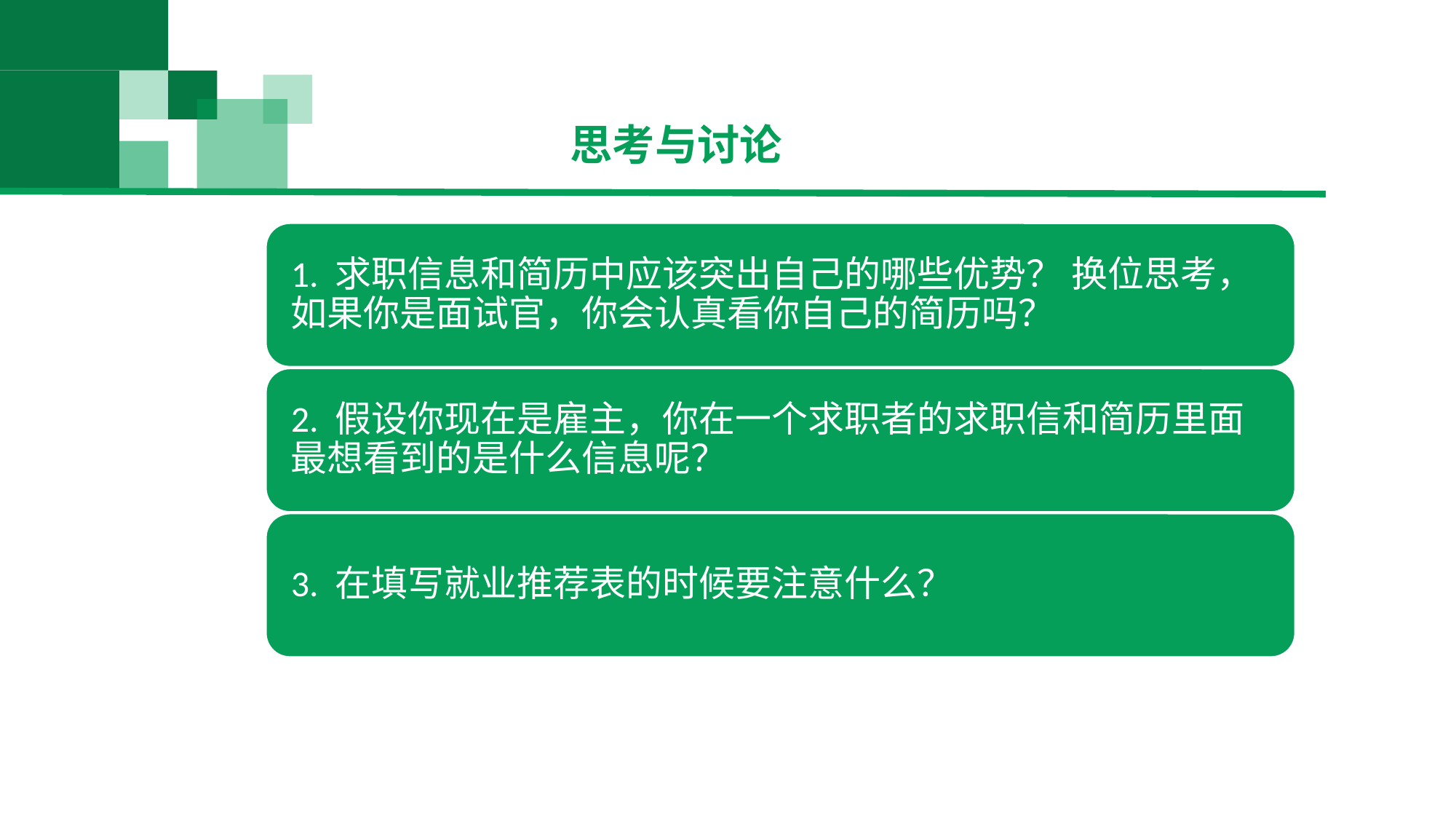

思考与讨论
1. 求职信息和简历中应该突出自己的哪些优势？ 换位思考，如果你是面试官，你会认真看你自己的简历吗？
2. 假设你现在是雇主，你在一个求职者的求职信和简历里面最想看到的是什么信息呢？
3. 在填写就业推荐表的时候要注意什么？